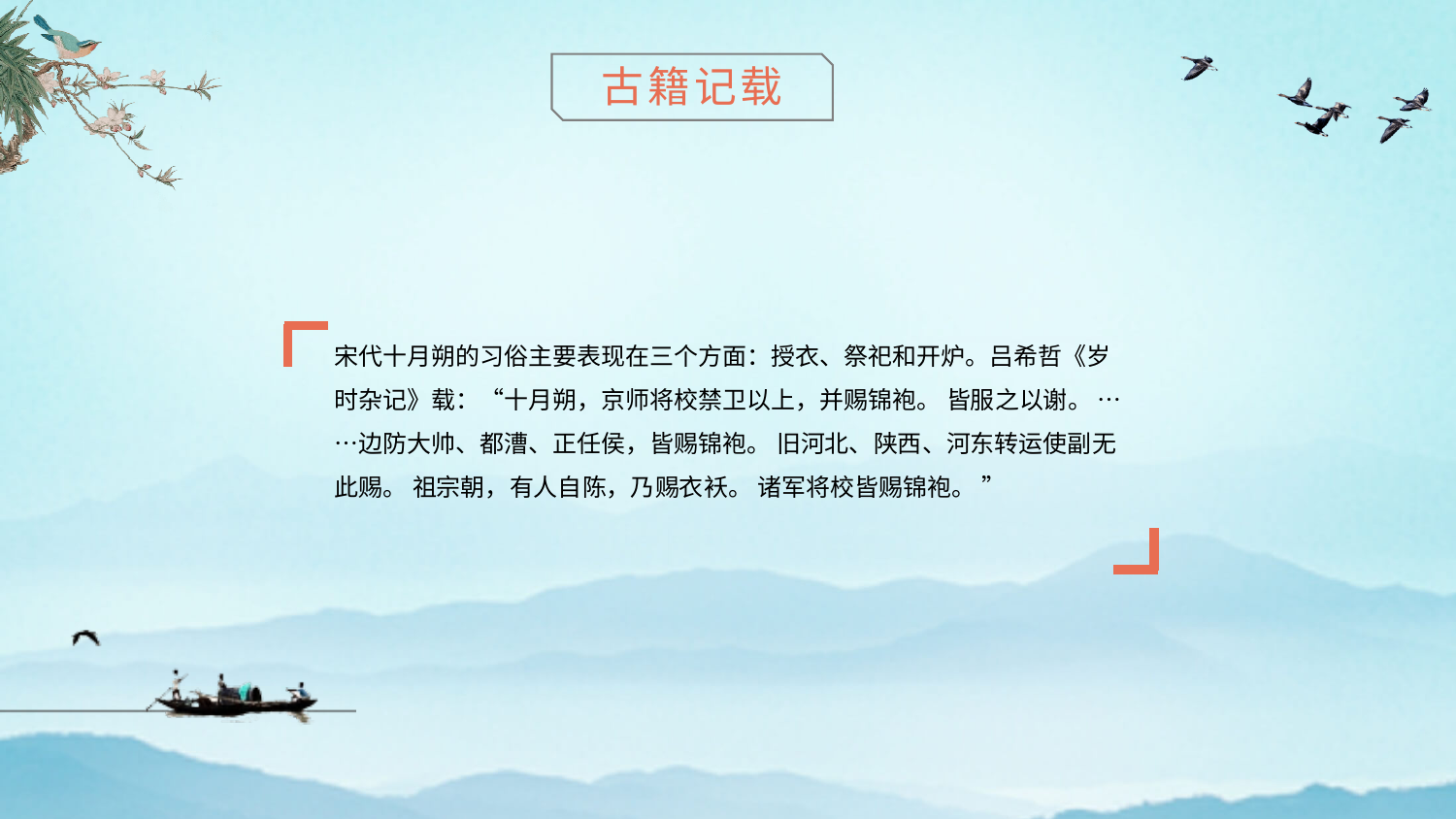

古籍记载

宋代十月朔的习俗主要表现在三个方面：授衣、祭祀和开炉。吕希哲《岁时杂记》载：“十月朔，京师将校禁卫以上，并赐锦袍。 皆服之以谢。 ……边防大帅、都漕、正任侯，皆赐锦袍。 旧河北、陕西、河东转运使副无此赐。 祖宗朝，有人自陈，乃赐衣袄。 诸军将校皆赐锦袍。 ”